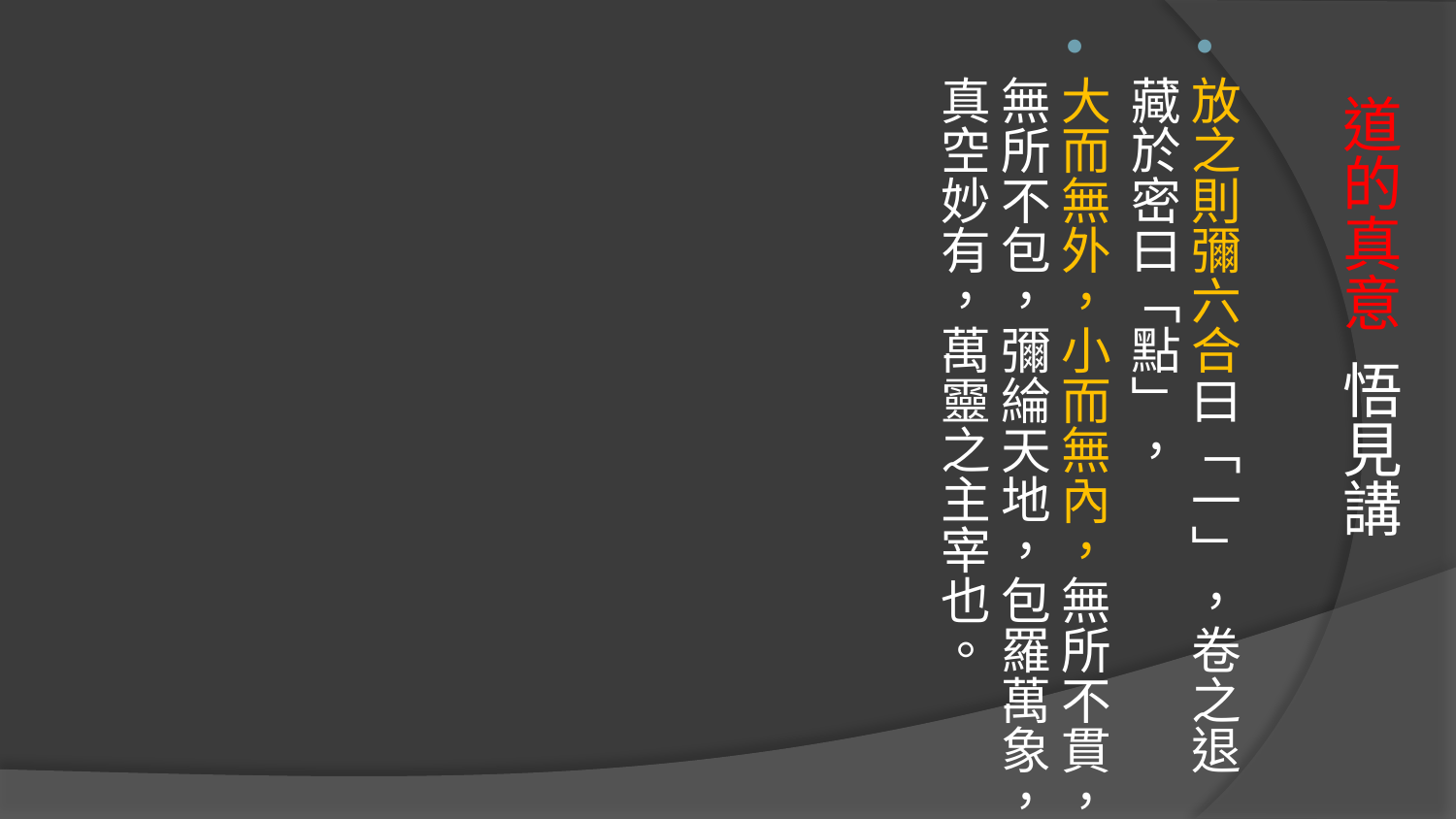

放之則彌六合曰「一」，卷之退藏於密曰「點」，
大而無外，小而無內，無所不貫，無所不包，彌綸天地，包羅萬象，真空妙有，萬靈之主宰也。

# 道的真意  悟見講